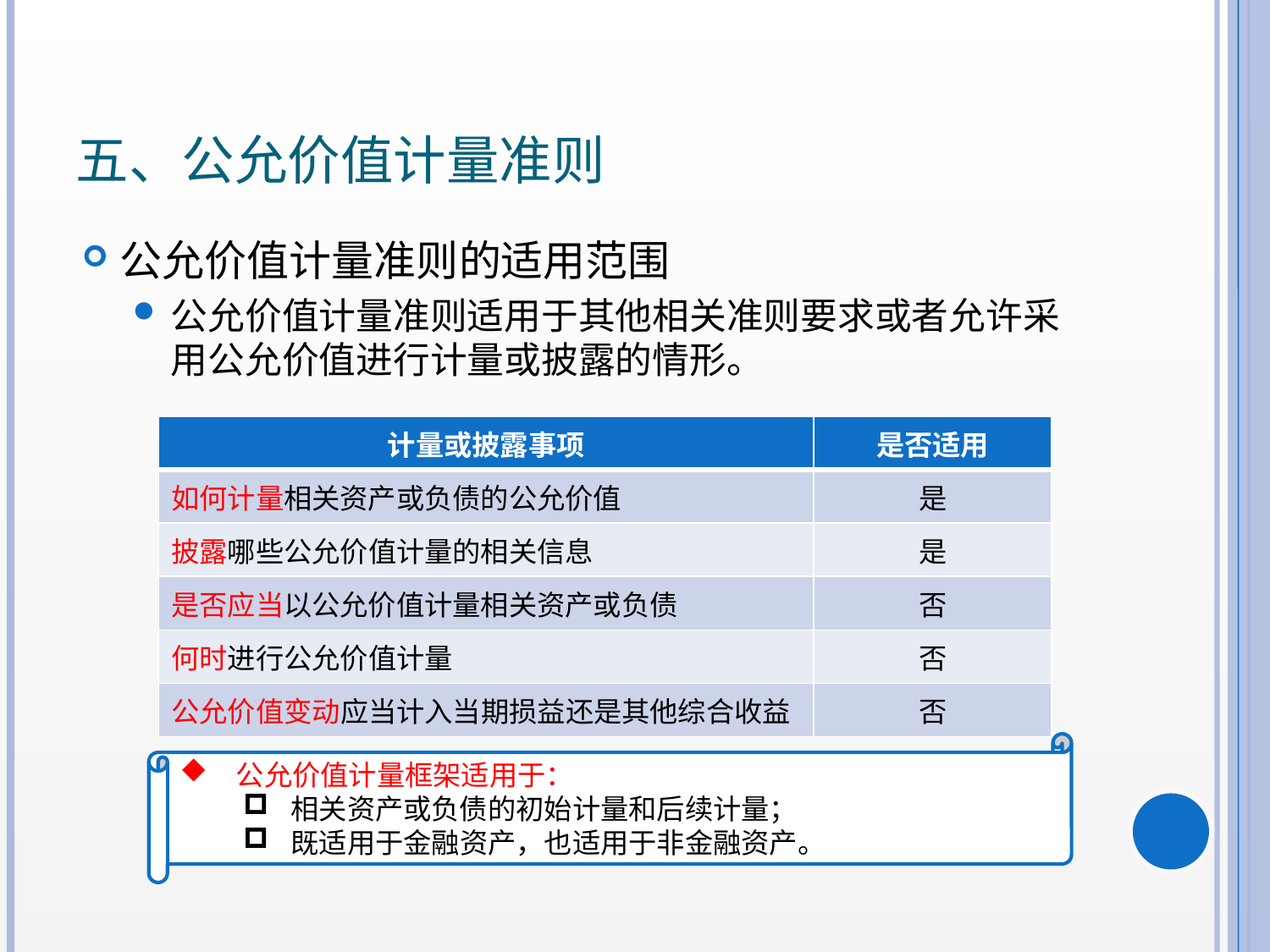

# 五、公允价值计量准则
公允价值计量准则的适用范围
公允价值计量准则适用于其他相关准则要求或者允许采用公允价值进行计量或披露的情形。
| 计量或披露事项 | 是否适用 |
| --- | --- |
| 如何计量相关资产或负债的公允价值 | 是 |
| 披露哪些公允价值计量的相关信息 | 是 |
| 是否应当以公允价值计量相关资产或负债 | 否 |
| 何时进行公允价值计量 | 否 |
| 公允价值变动应当计入当期损益还是其他综合收益 | 否 |
　公允价值计量框架适用于：
相关资产或负债的初始计量和后续计量；
既适用于金融资产，也适用于非金融资产。